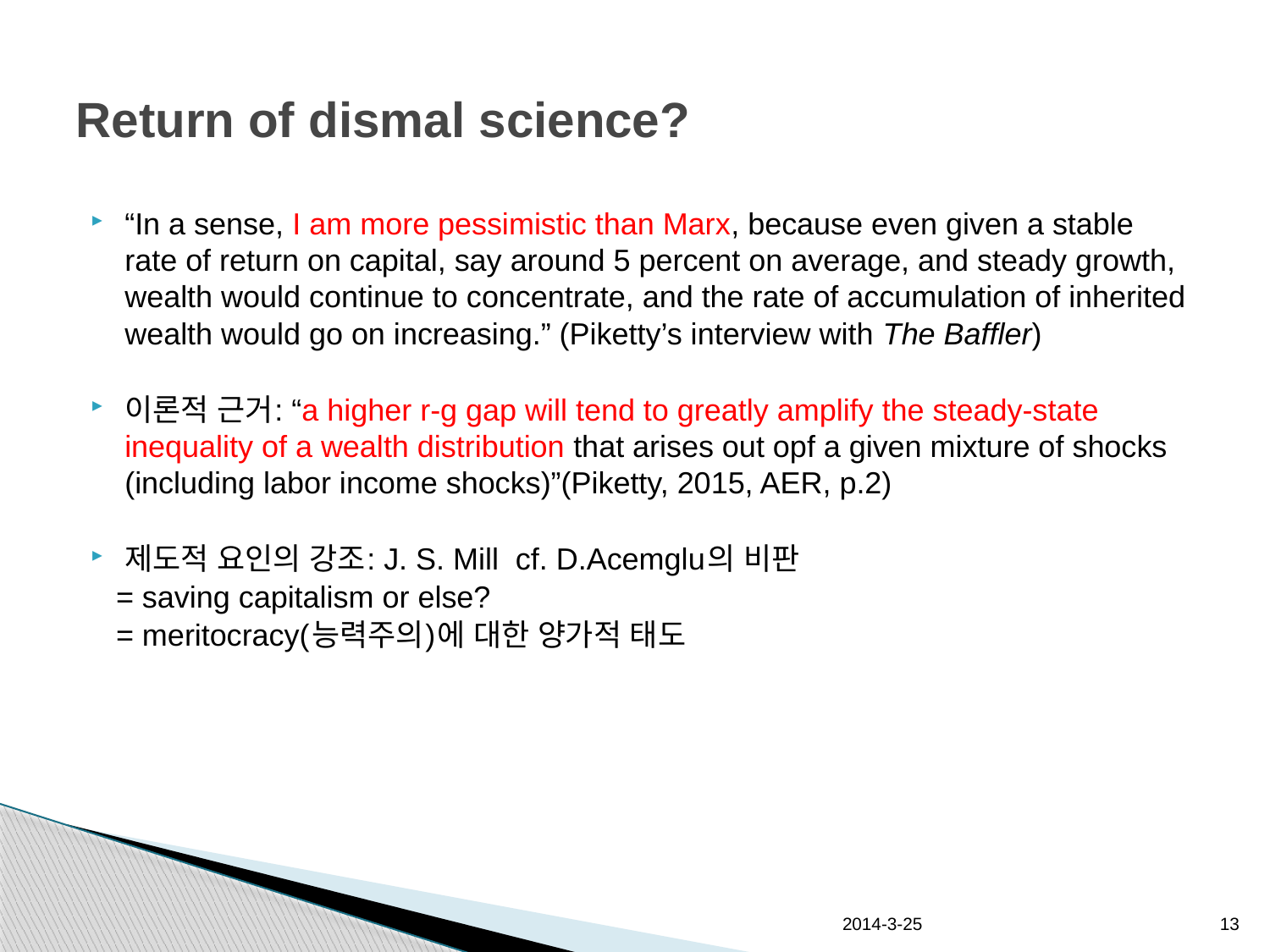

# Return of dismal science?

“In a sense, I am more pessimistic than Marx, because even given a stable rate of return on capital, say around 5 percent on average, and steady growth, wealth would continue to concentrate, and the rate of accumulation of inherited wealth would go on increasing.” (Piketty’s interview with The Baffler)

이론적 근거: “a higher r-g gap will tend to greatly amplify the steady-state inequality of a wealth distribution that arises out opf a given mixture of shocks (including labor income shocks)”(Piketty, 2015, AER, p.2)

제도적 요인의 강조: J. S. Mill  cf. D.Acemglu의 비판
   = saving capitalism or else?
   = meritocracy(능력주의)에 대한 양가적 태도

2014-3-25
13